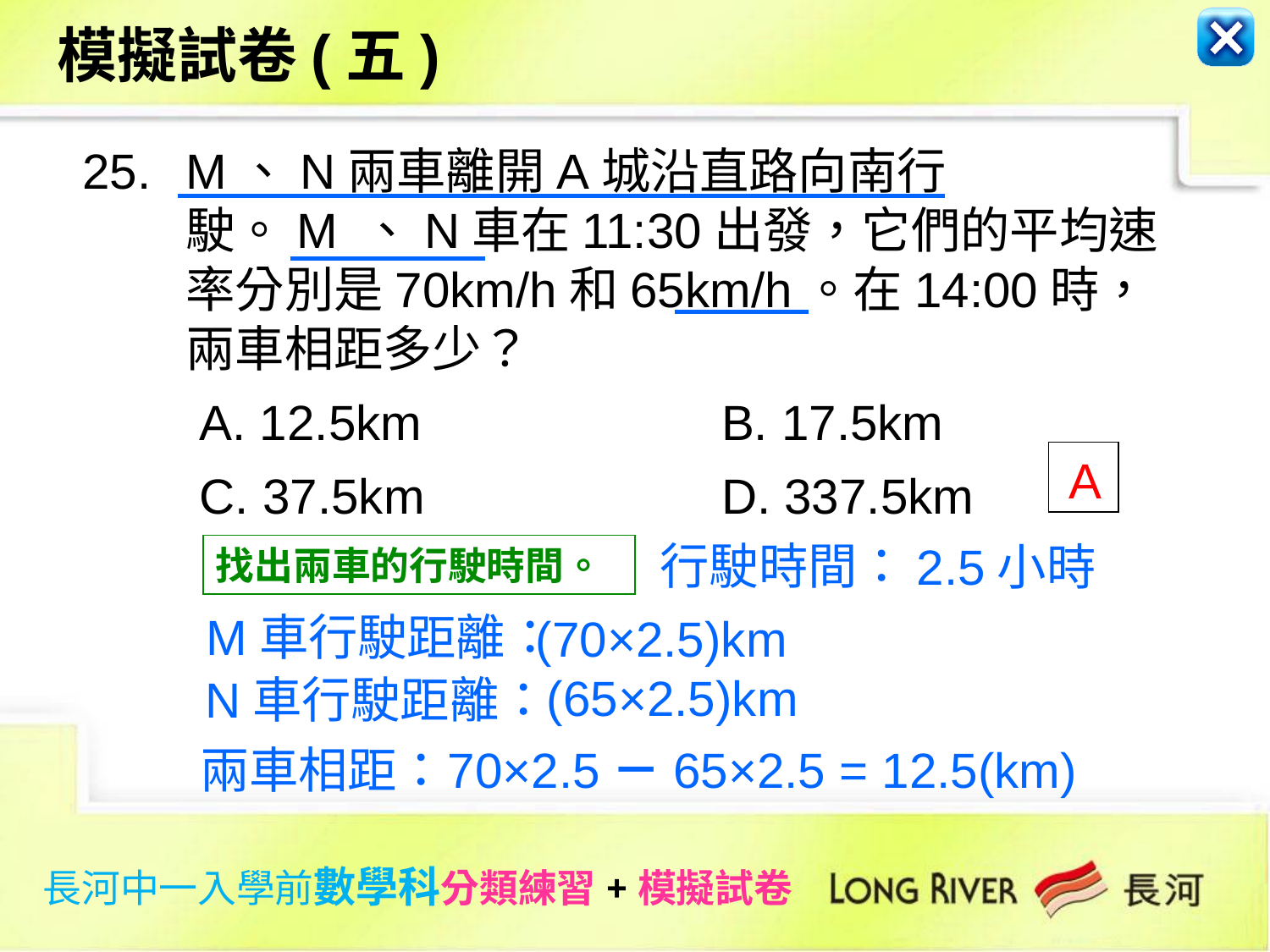

模擬試卷(五)
25.
M、N兩車離開A城沿直路向南行駛。M 、N車在11:30出發，它們的平均速率分別是70km/h和65km/h。在14:00時，兩車相距多少？
 A. 12.5km		  B. 17.5km
 C. 37.5km		  D. 337.5km

 A
行駛時間：
2.5小時
找出兩車的行駛時間。
M車行駛距離：
(70×2.5)km
(65×2.5)km
N車行駛距離：
70×2.5－65×2.5 = 12.5(km)
兩車相距：